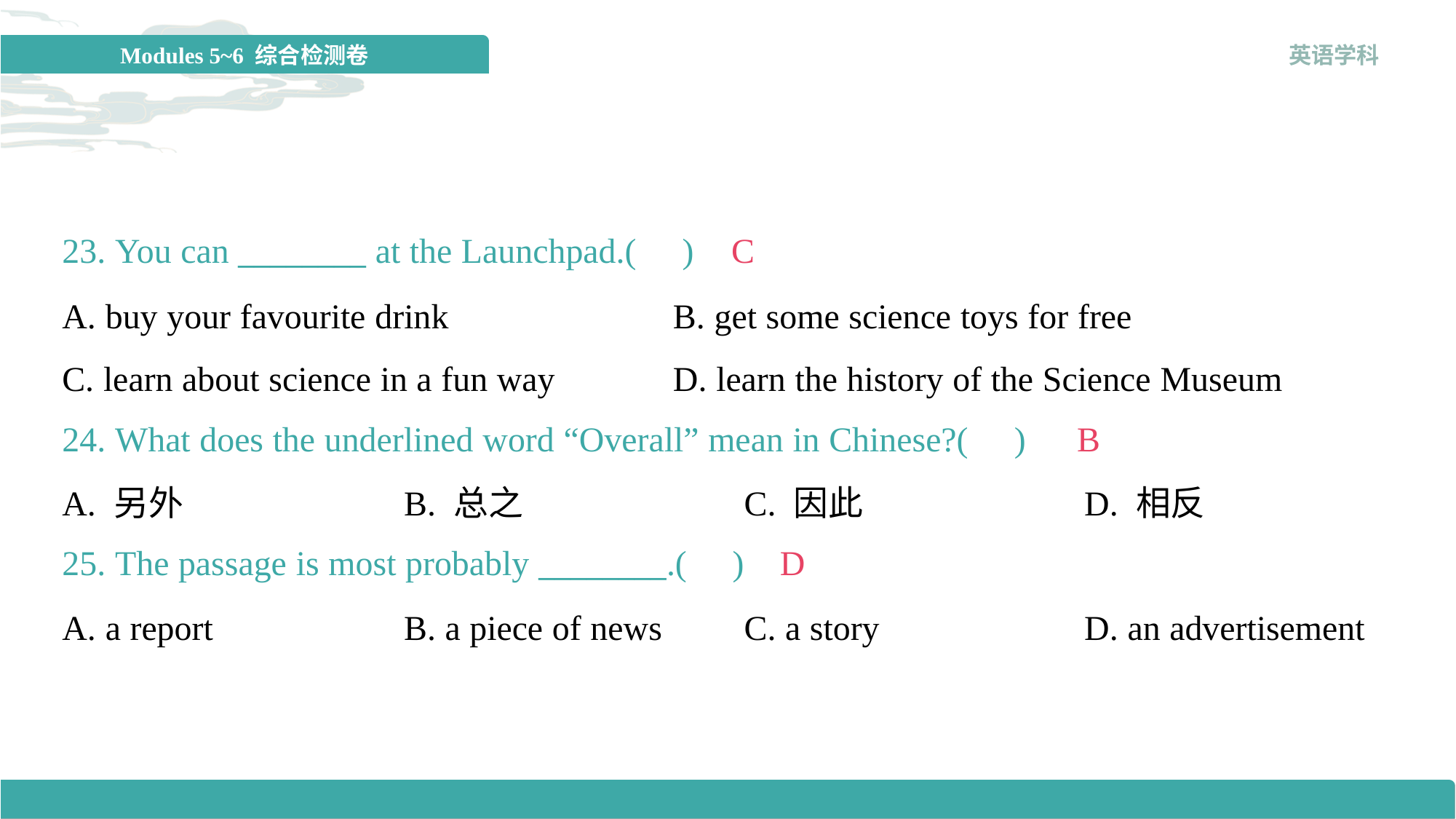

23. You can ________ at the Launchpad.(     )
C
A. buy your favourite drink	B. get some science toys for free
C. learn about science in a fun way	D. learn the history of the Science Museum
24. What does the underlined word “Overall” mean in Chinese?(     )
B
A. 另外	B. 总之	C. 因此	D. 相反
25. The passage is most probably ________.(     )
D
A. a report	B. a piece of news	C. a story	D. an advertisement